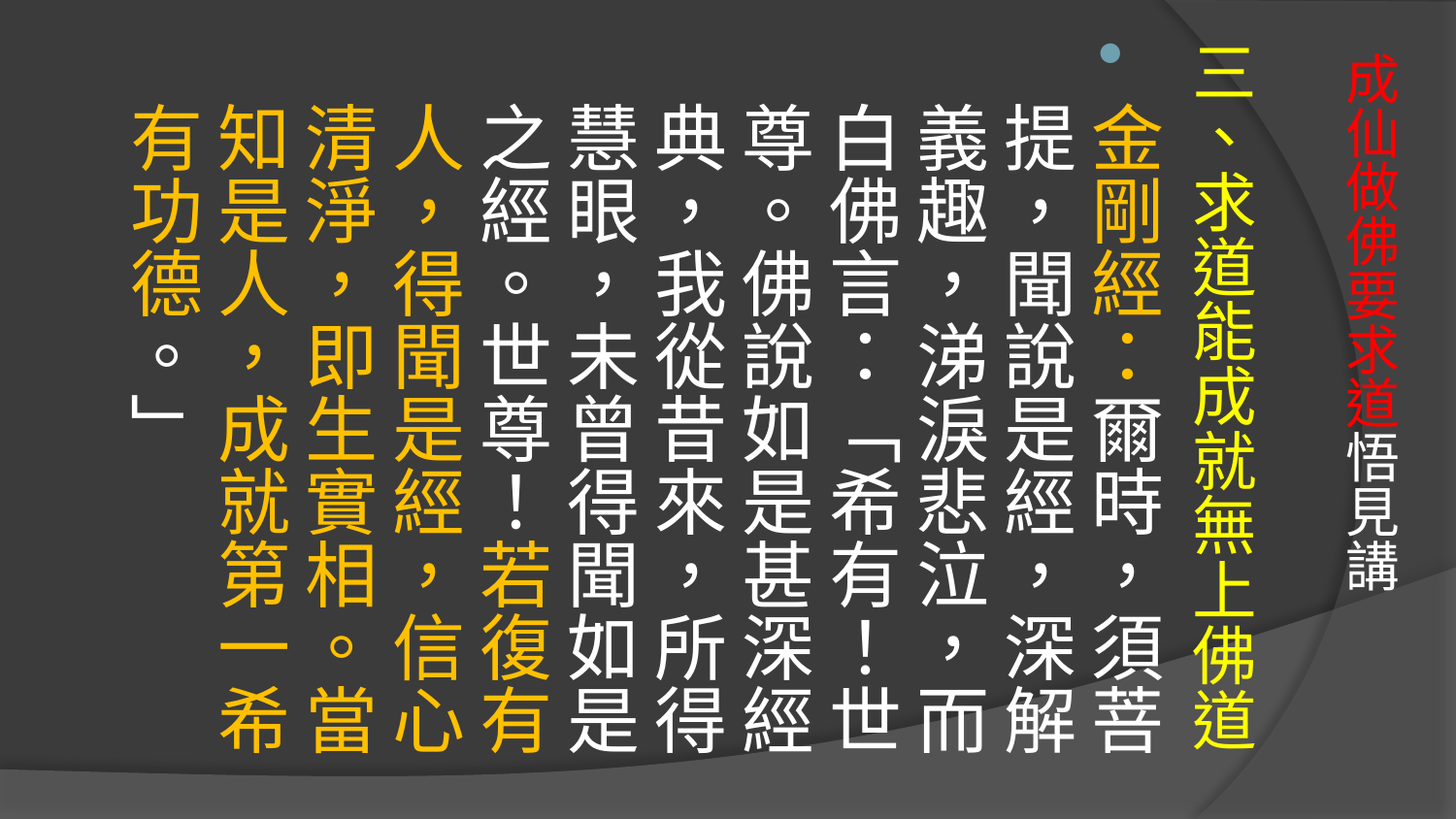

三、求道能成就無上佛道
金剛經：爾時，須菩提，聞說是經，深解義趣，涕淚悲泣，而白佛言：「希有！世尊。佛說如是甚深經典，我從昔來，所得慧眼，未曾得聞如是之經。世尊！若復有人，得聞是經，信心清淨，即生實相。當知是人，成就第一希有功德。」

# 成仙做佛要求道悟見講